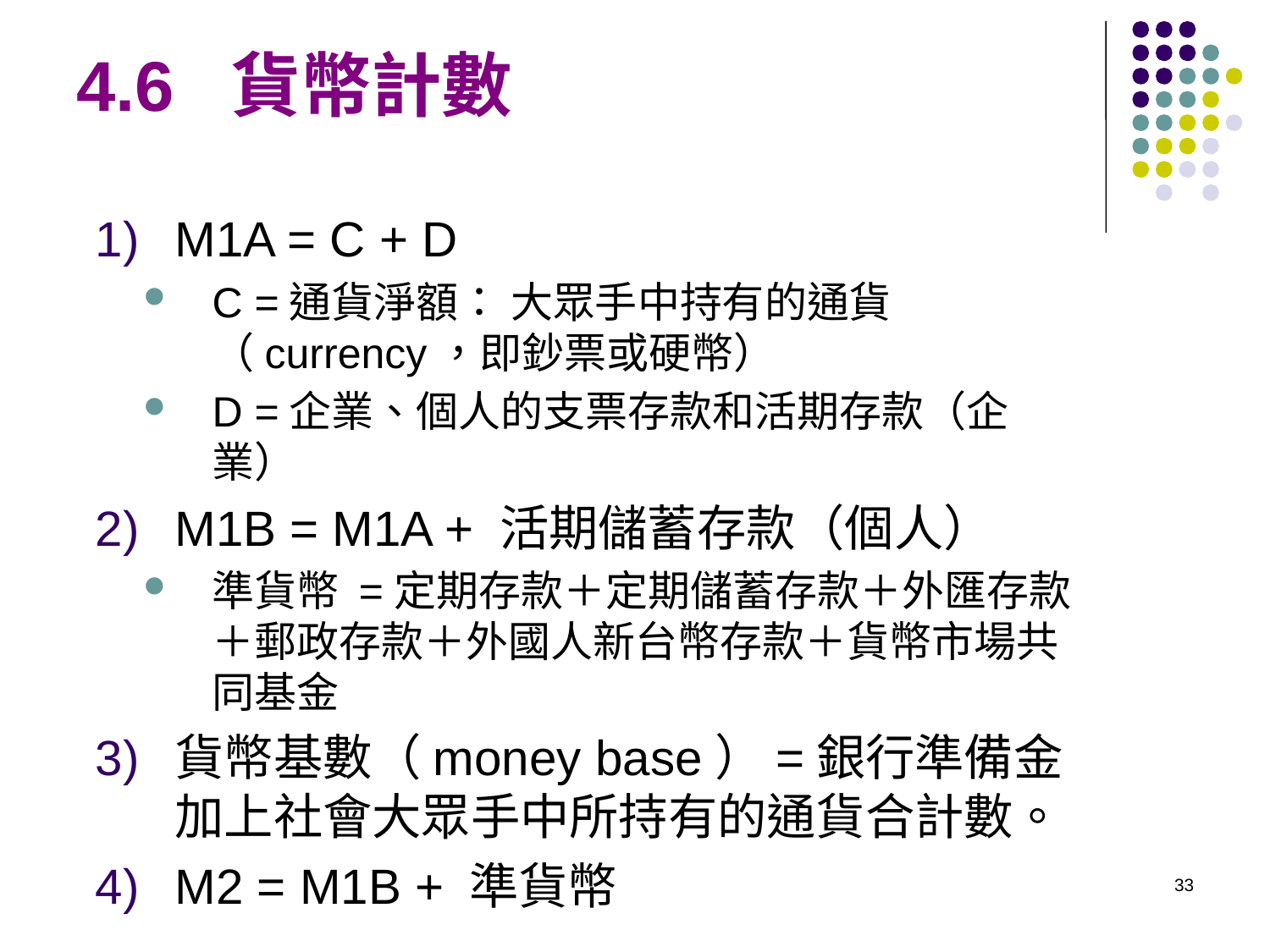

# 4.6  貨幣計數
M1A = C + D
C =通貨淨額： 大眾手中持有的通貨（currency，即鈔票或硬幣）
D =企業、個人的支票存款和活期存款（企業）
M1B = M1A + 活期儲蓄存款（個人）
準貨幣 =定期存款＋定期儲蓄存款＋外匯存款＋郵政存款＋外國人新台幣存款＋貨幣市場共同基金
貨幣基數（money base）=銀行準備金加上社會大眾手中所持有的通貨合計數。
M2 = M1B + 準貨幣
33